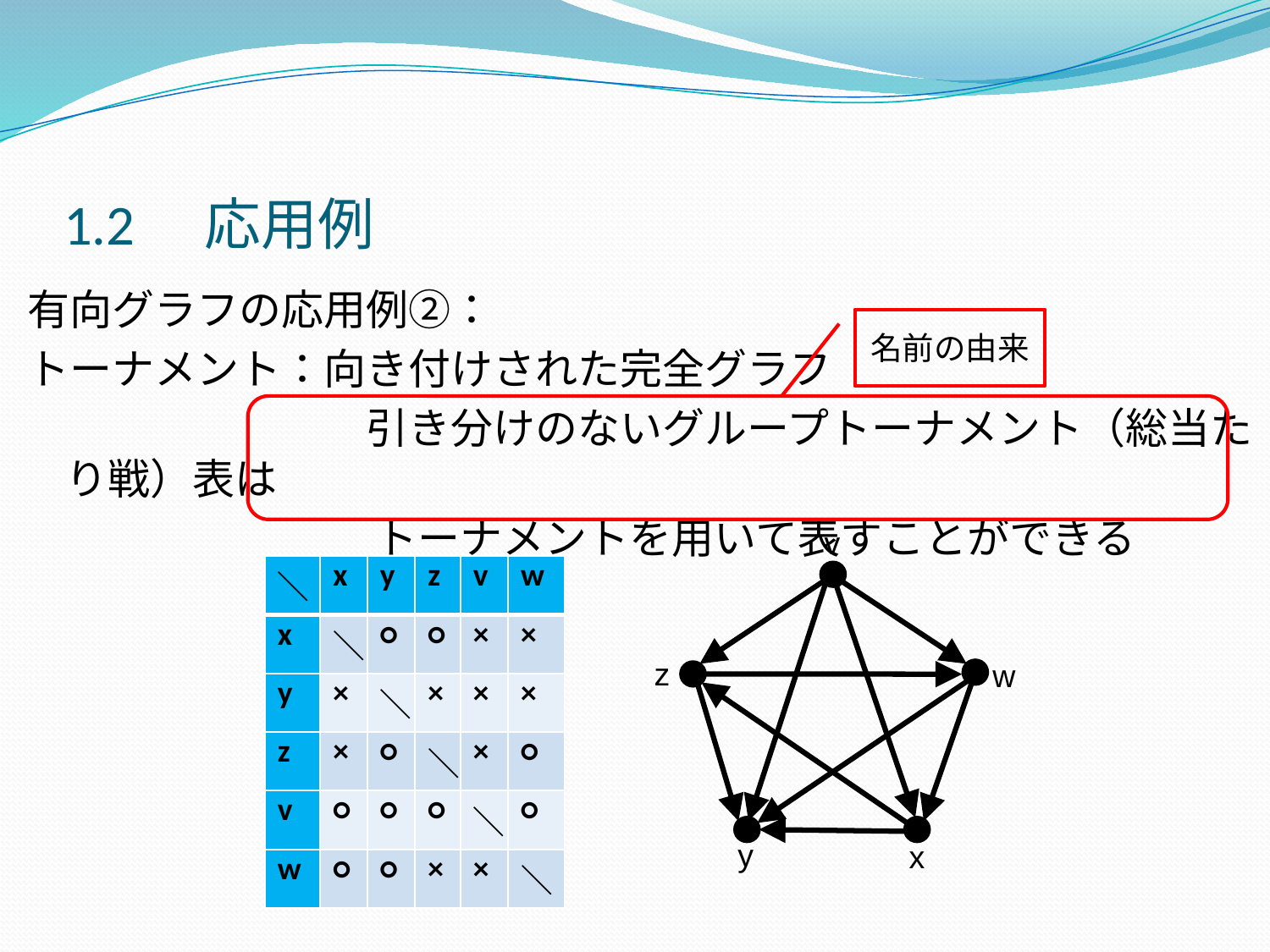

# 1.2　応用例

有向グラフの応用例②：
トーナメント：向き付けされた完全グラフ
　　　　　　　　引き分けのないグループトーナメント（総当たり戦）表は
　　　　　　　　 トーナメントを用いて表すことができる

名前の由来

v

z
w

y
x
| ＼ | x | y | z | v | w |
| --- | --- | --- | --- | --- | --- |
| x | ＼ | ○ | ○ | × | × |
| y | × | ＼ | × | × | × |
| z | × | ○ | ＼ | × | ○ |
| v | ○ | ○ | ○ | ＼ | ○ |
| w | ○ | ○ | × | × | ＼ |